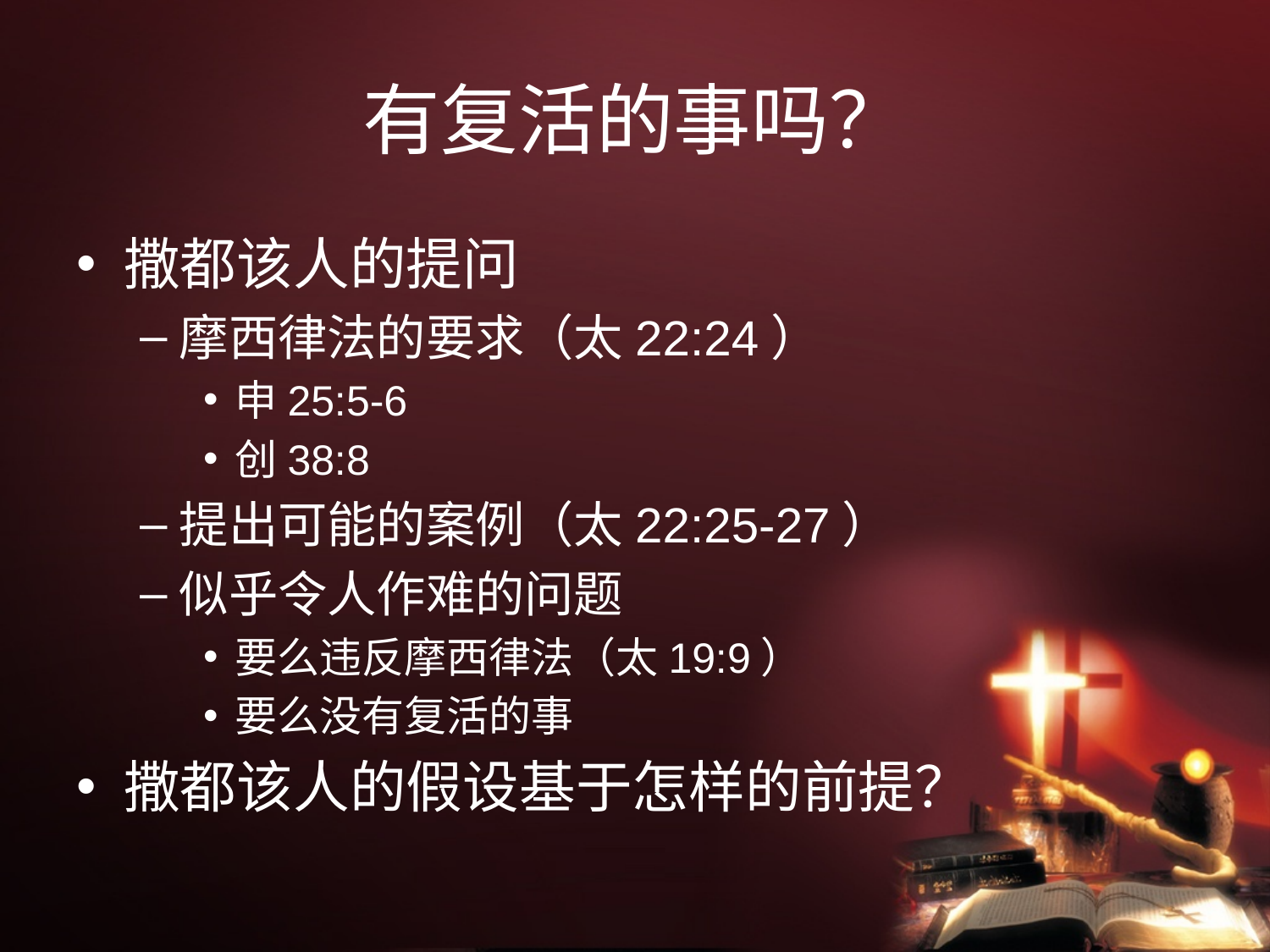

# 有复活的事吗？
撒都该人的提问
摩西律法的要求（太22:24）
申25:5-6
创38:8
提出可能的案例（太22:25-27）
似乎令人作难的问题
要么违反摩西律法（太19:9）
要么没有复活的事
撒都该人的假设基于怎样的前提？